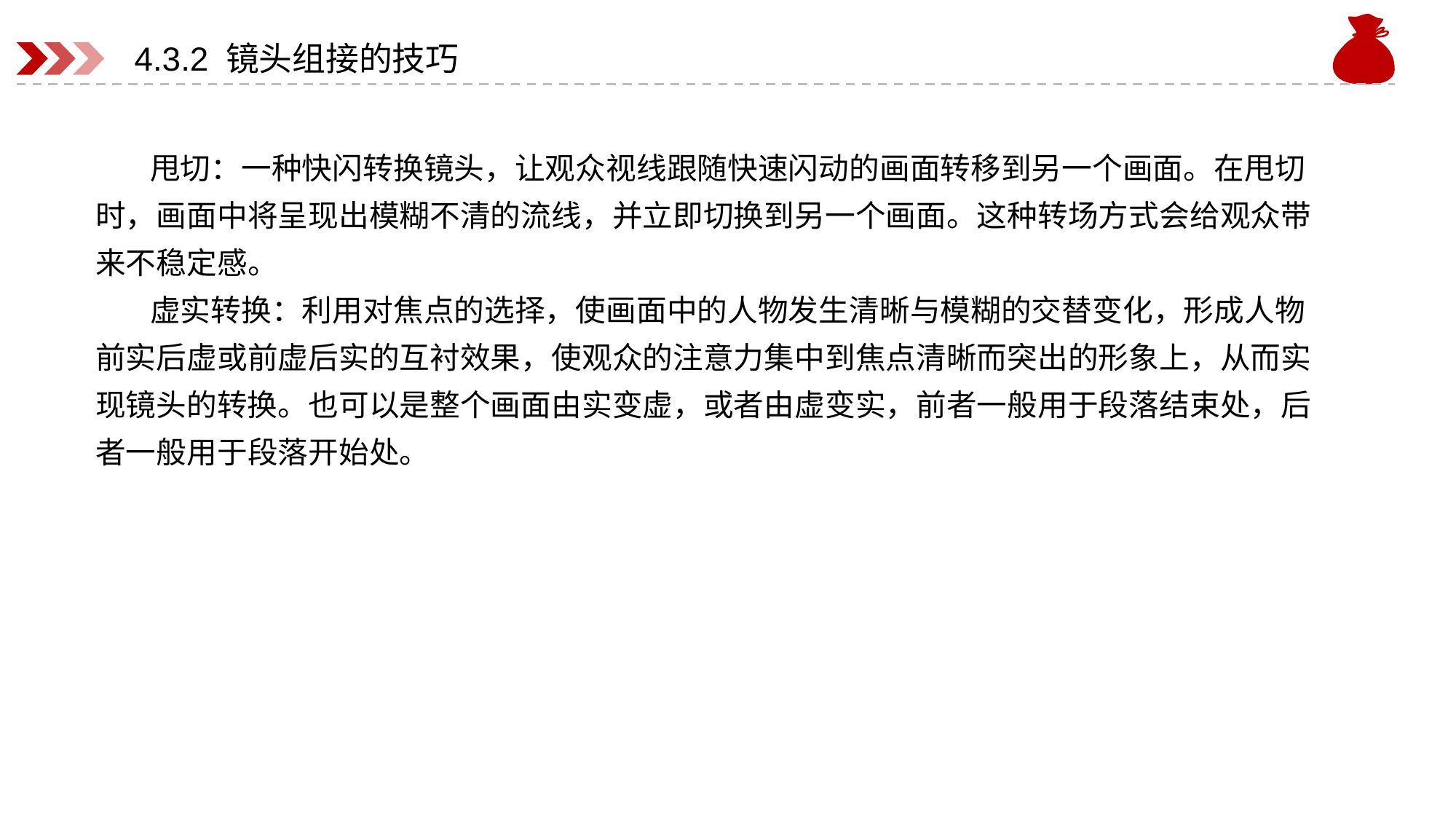

# 4.3.2 镜头组接的技巧
31
甩切：一种快闪转换镜头，让观众视线跟随快速闪动的画面转移到另一个画面。在甩切时，画面中将呈现出模糊不清的流线，并立即切换到另一个画面。这种转场方式会给观众带来不稳定感。
虚实转换：利用对焦点的选择，使画面中的人物发生清晰与模糊的交替变化，形成人物前实后虚或前虚后实的互衬效果，使观众的注意力集中到焦点清晰而突出的形象上，从而实现镜头的转换。也可以是整个画面由实变虚，或者由虚变实，前者一般用于段落结束处，后者一般用于段落开始处。